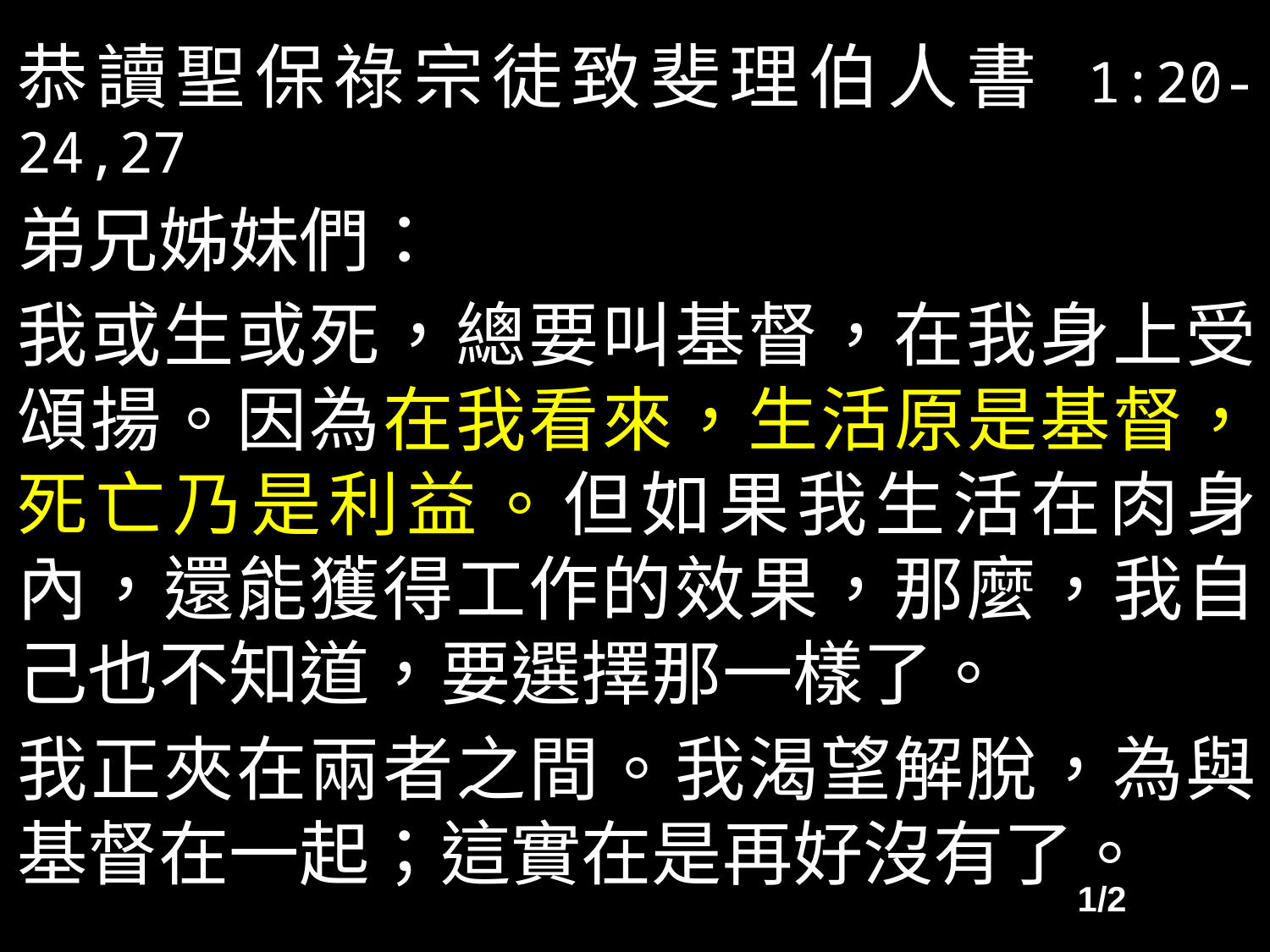

恭讀聖保祿宗徒致斐理伯人書 1:20-24,27
弟兄姊妹們：
我或生或死，總要叫基督，在我身上受頌揚。因為在我看來，生活原是基督，死亡乃是利益。但如果我生活在肉身內，還能獲得工作的效果，那麼，我自己也不知道，要選擇那一樣了。
我正夾在兩者之間。我渴望解脫，為與基督在一起；這實在是再好沒有了。

1/2